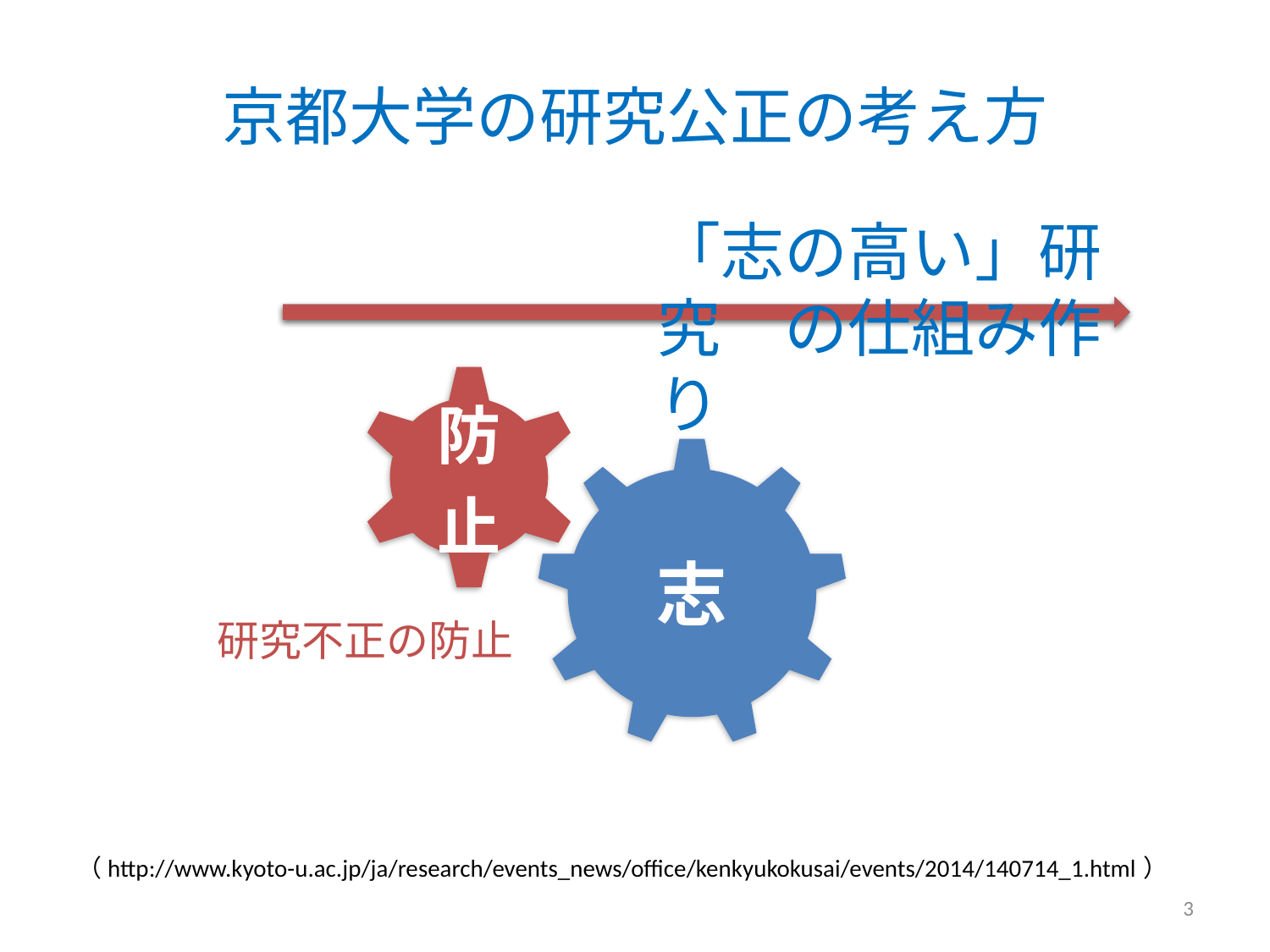

# 京都大学の研究公正の考え方
「志の高い」研究　の仕組み作り
志
防止
研究不正の防止
（http://www.kyoto-u.ac.jp/ja/research/events_news/office/kenkyukokusai/events/2014/140714_1.html）

3